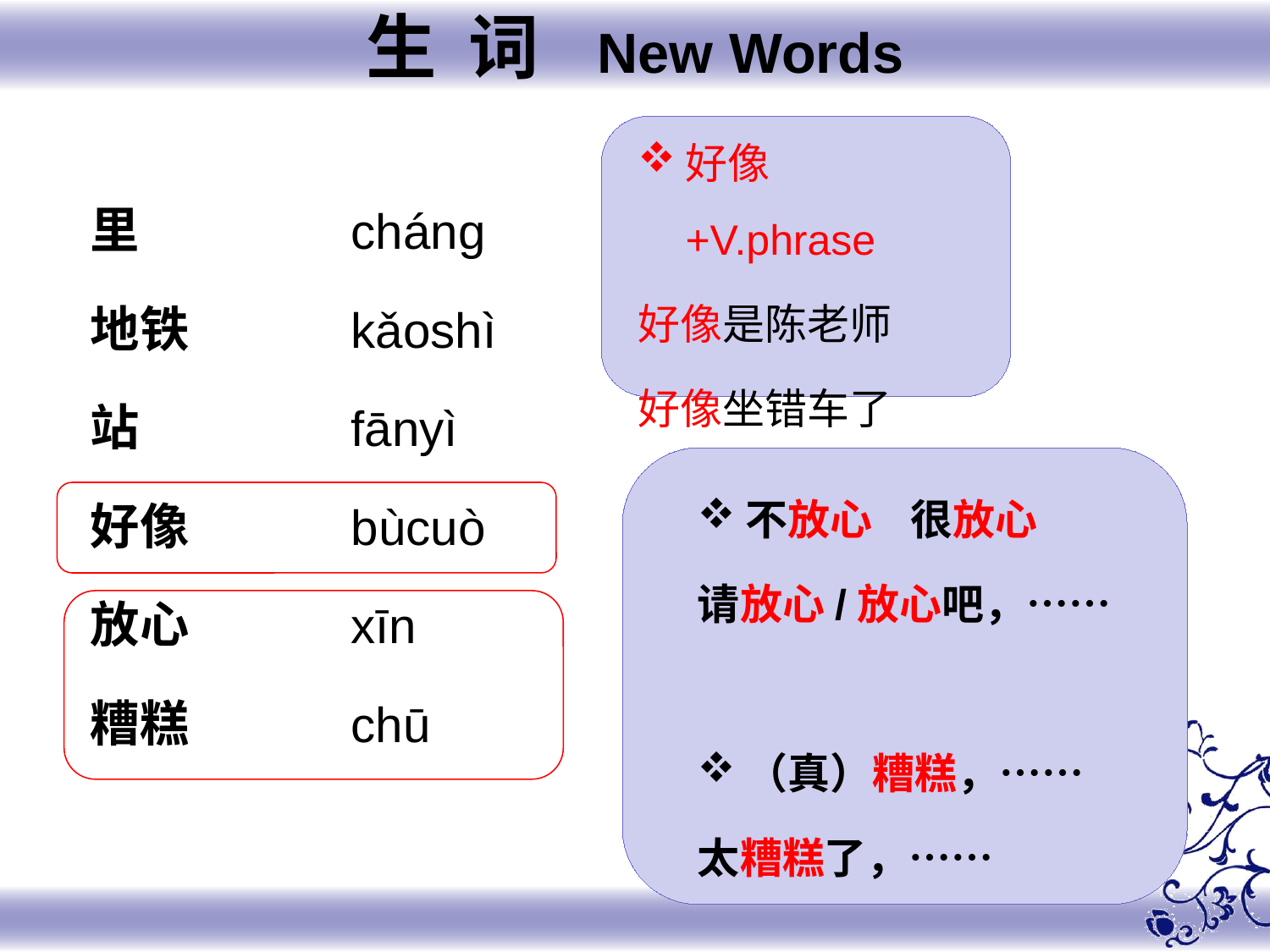

生  词   New Words
好像+V.phrase
好像是陈老师
好像坐错车了

里
地铁
站
好像
放心
糟糕

chánɡ
kǎoshì
fānyì
bùcuò
xīn
chū

不放心    很放心
请放心/放心吧，……

（真）糟糕，……
太糟糕了，……